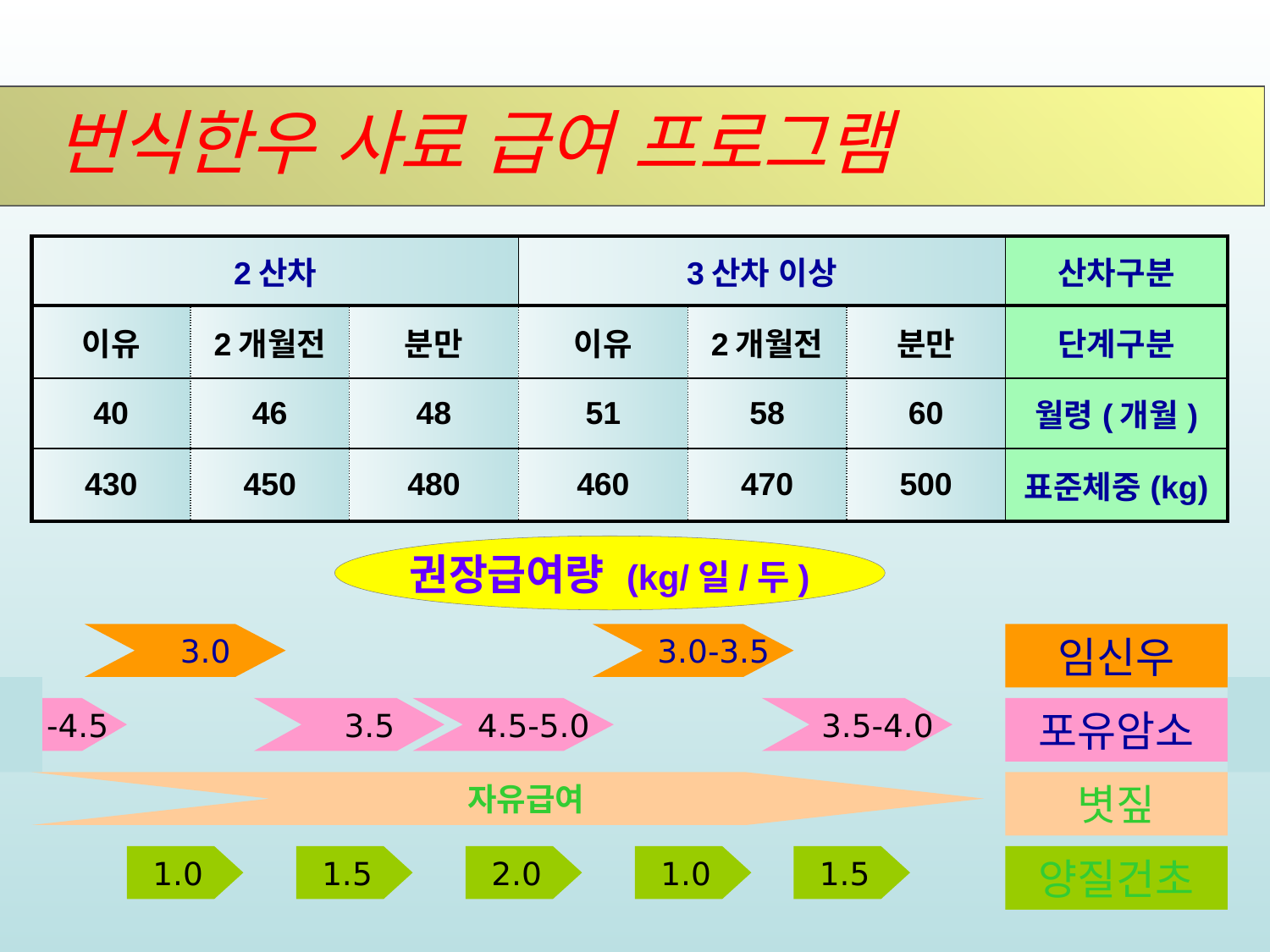

번식한우 사료 급여 프로그램
| 2산차 |  |  | 3산차 이상 |  |  | 산차구분 |
| --- | --- | --- | --- | --- | --- | --- |
| 이유 | 2개월전 | 분만 | 이유 | 2개월전 | 분만 | 단계구분 |
| 40 | 46 | 48 | 51 | 58 | 60 | 월령(개월) |
| 430 | 450 | 480 | 460 | 470 | 500 | 표준체중(kg) |
권장급여량 (kg/일/두)
    3.0
    3.0-3.5
임신우

        -4.5
    3.5
    4.5-5.0
    3.5-4.0
포유암소
    자유급여
볏짚
1.0
1.5
2.0
1.0
1.5
양질건초